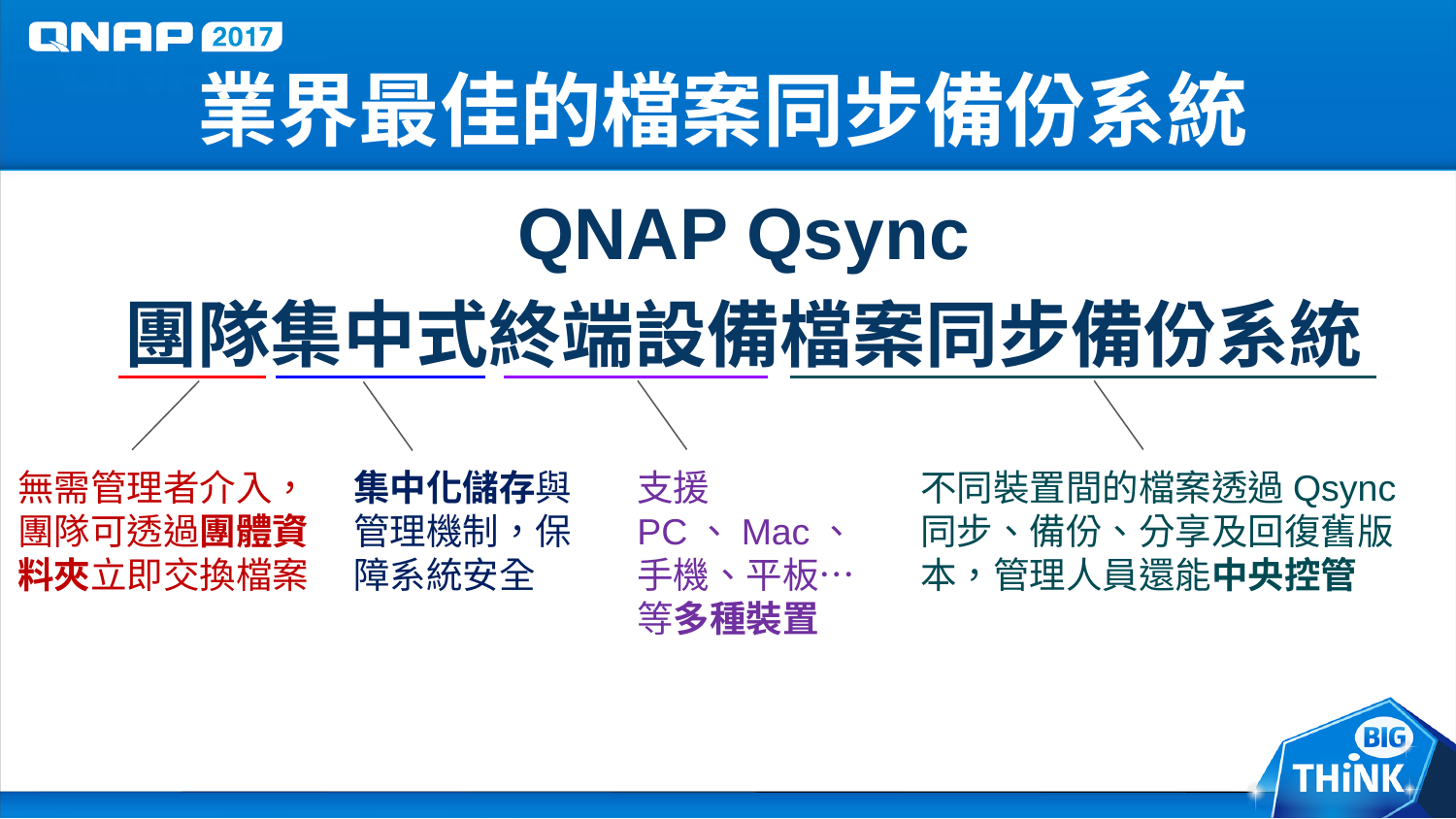

# 業界最佳的檔案同步備份系統
QNAP Qsync

團隊集中式終端設備檔案同步備份系統

無需管理者介入，團隊可透過團體資料夾立即交換檔案
集中化儲存與管理機制，保障系統安全
支援PC、Mac、手機、平板…等多種裝置
不同裝置間的檔案透過Qsync同步、備份、分享及回復舊版本，管理人員還能中央控管